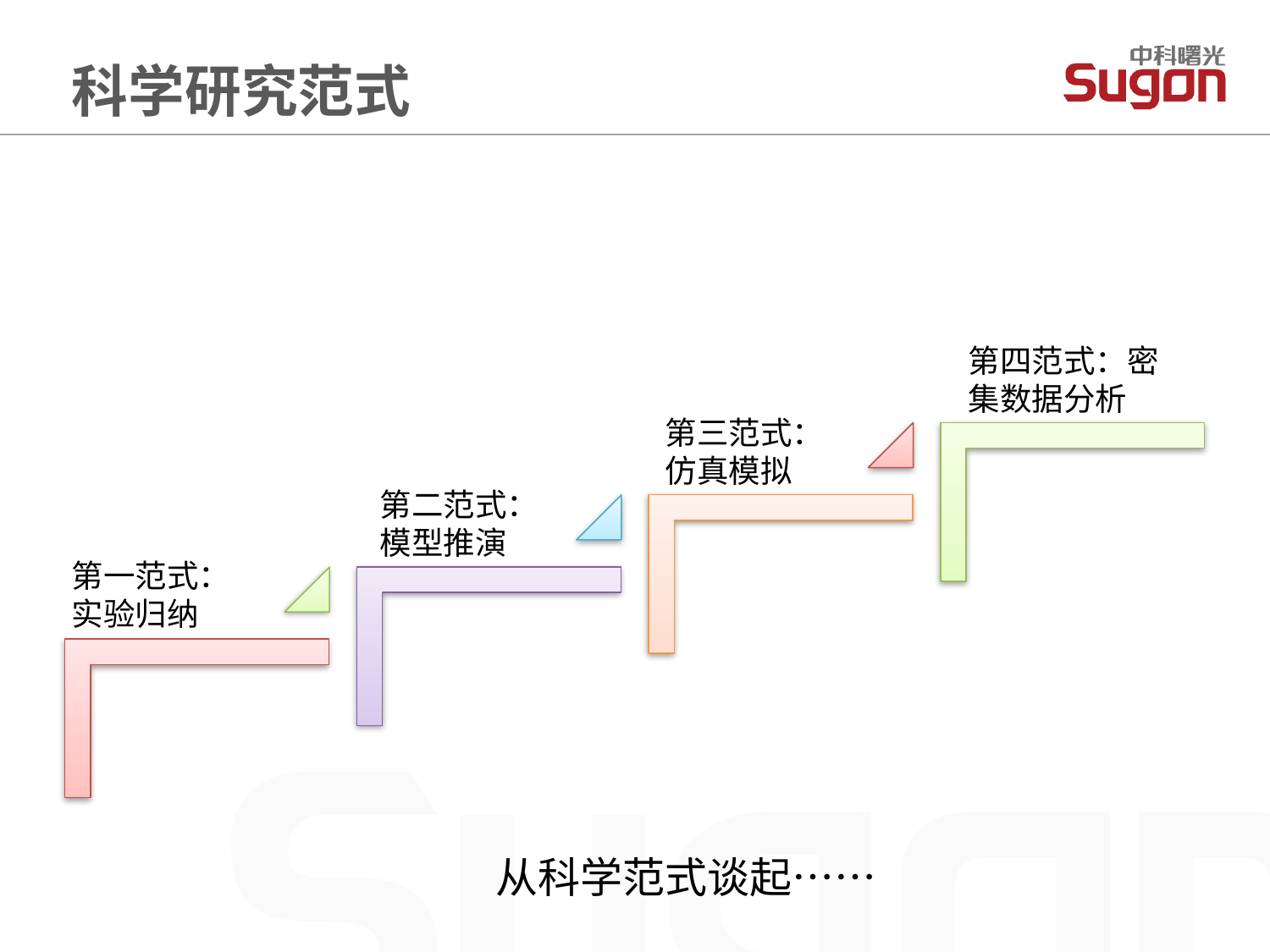

科学研究范式

第四范式：密集数据分析
第三范式：仿真模拟
第二范式：模型推演
第一范式：实验归纳
从科学范式谈起……